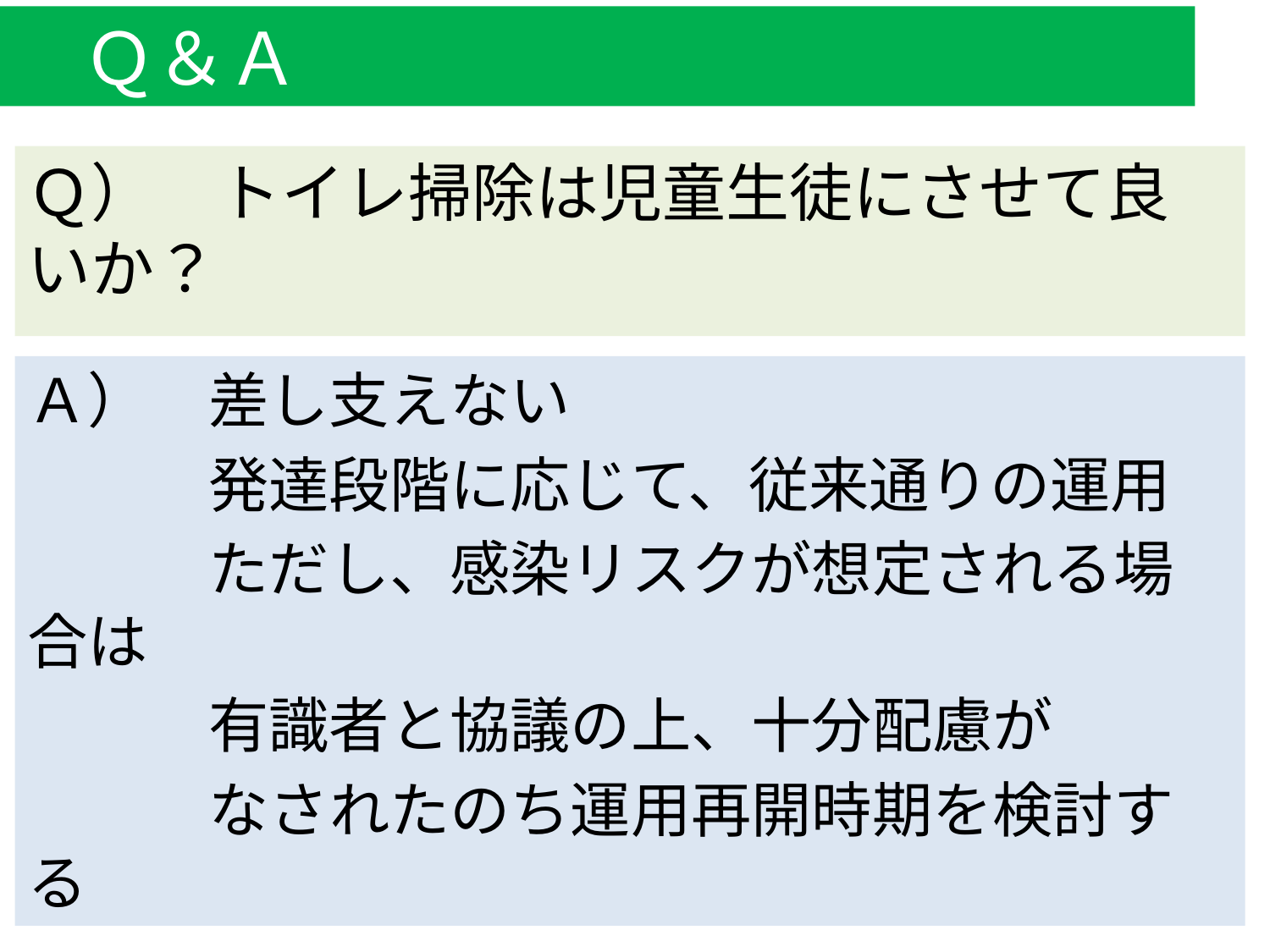

# Ｑ＆Ａ
Ｑ）　トイレ掃除は児童生徒にさせて良いか？
Ａ）　差し支えない
　　　発達段階に応じて、従来通りの運用
　　　ただし、感染リスクが想定される場合は
　　　有識者と協議の上、十分配慮が
　　　なされたのち運用再開時期を検討する